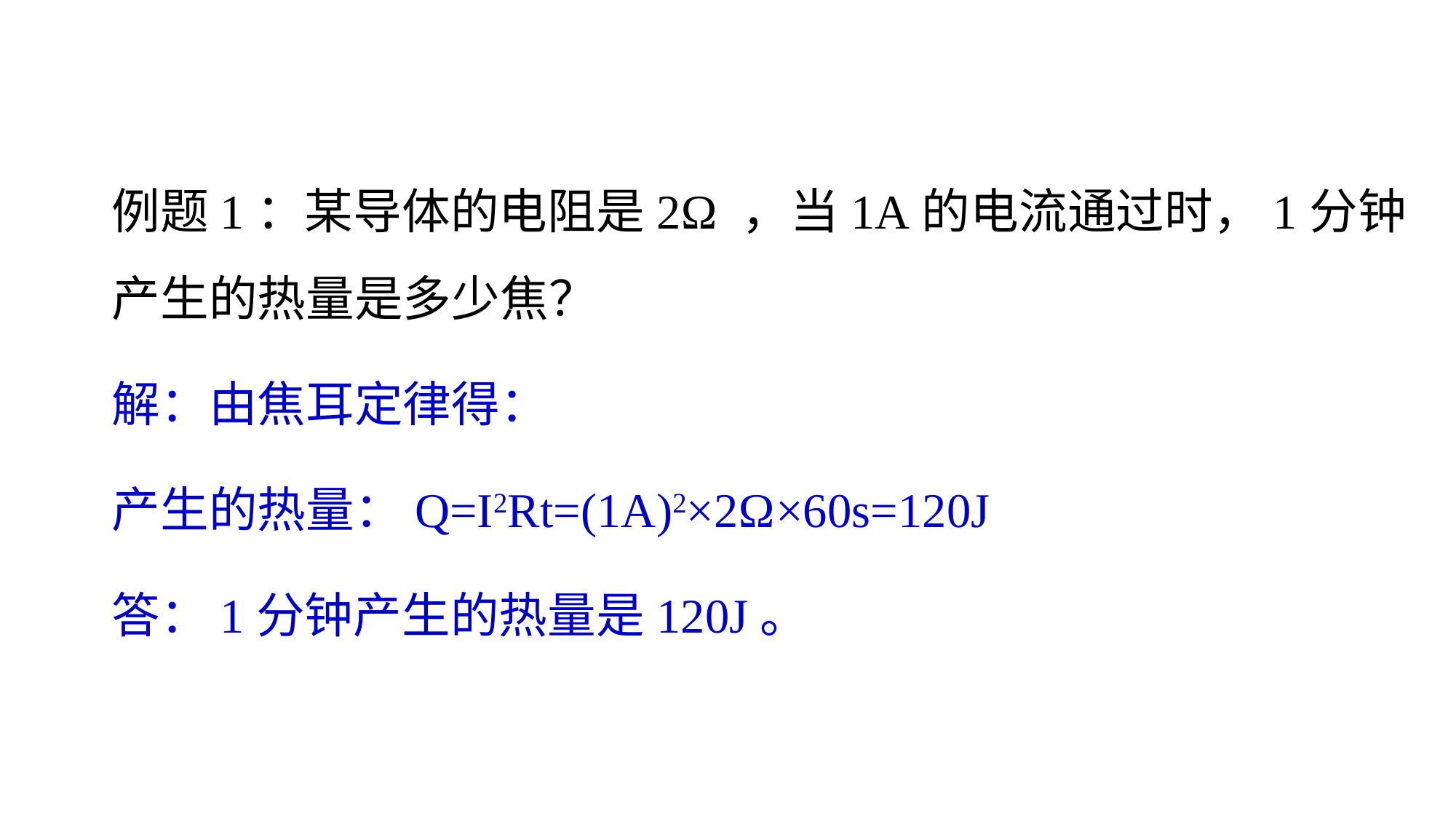

例题1：某导体的电阻是2Ω ，当1A的电流通过时，1分钟产生的热量是多少焦？
解：由焦耳定律得：
产生的热量：Q=I2Rt=(1A)2×2Ω×60s=120J
答：1分钟产生的热量是120J。